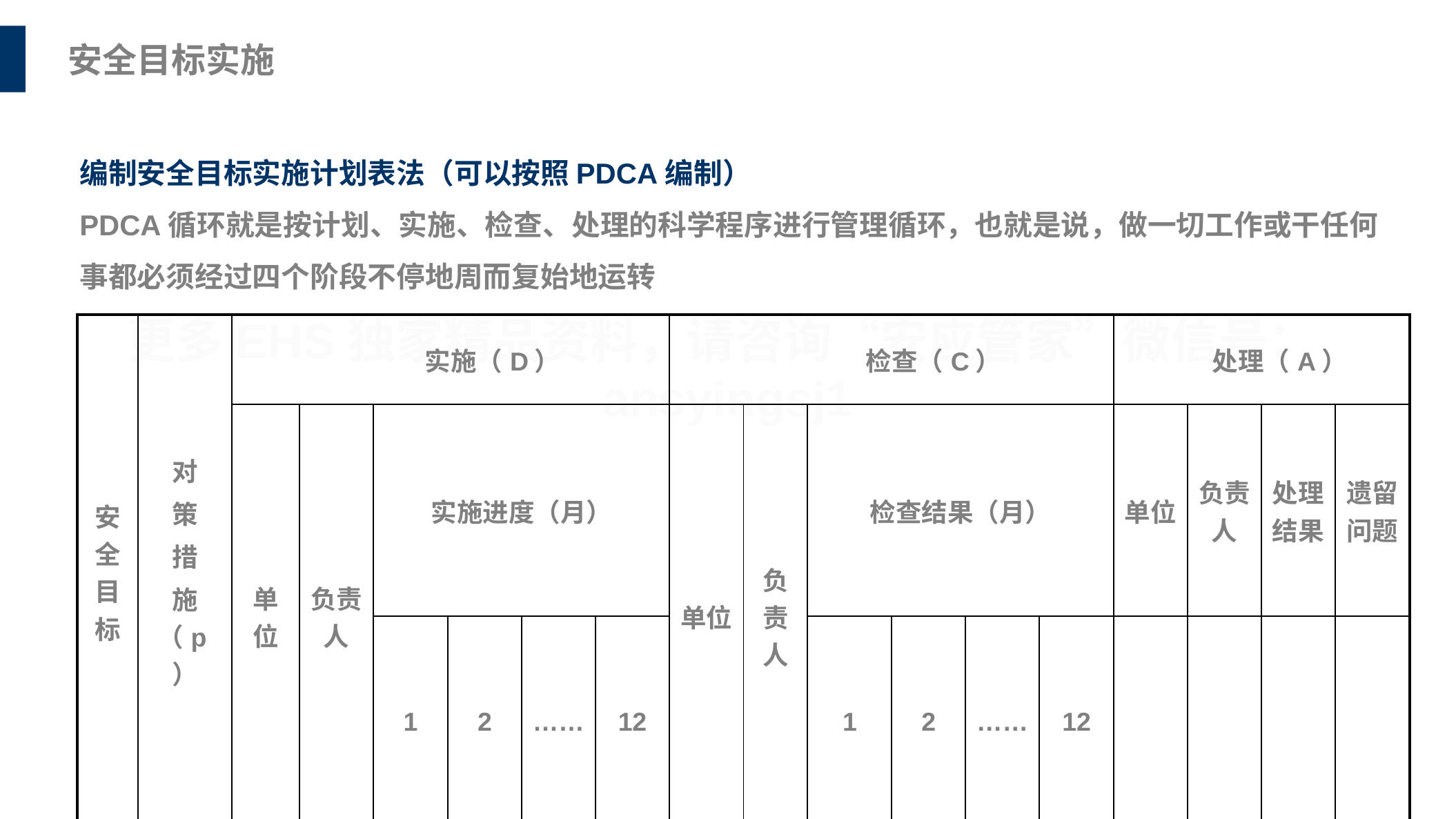

安全目标实施
编制安全目标实施计划表法（可以按照PDCA编制）
PDCA循环就是按计划、实施、检查、处理的科学程序进行管理循环，也就是说，做一切工作或干任何事都必须经过四个阶段不停地周而复始地运转
| 安全目标 | 对 策 措 施（p） | 实施（D） |  |  |  |  |  | 检查（C） |  |  |  |  |  | 处理（A） |  |  |  |
| --- | --- | --- | --- | --- | --- | --- | --- | --- | --- | --- | --- | --- | --- | --- | --- | --- | --- |
|  |  | 单位 | 负责人 | 实施进度（月） |  |  |  | 单位 | 负责人 | 检查结果（月） |  |  |  | 单位 | 负责人 | 处理结果 | 遗留问题 |
|  |  |  |  | 1 | 2 | …… | 12 |  |  | 1 | 2 | …… | 12 |  |  |  |  |
|  |  |  |  |  |  |  |  |  |  |  |  |  |  |  |  |  |  |